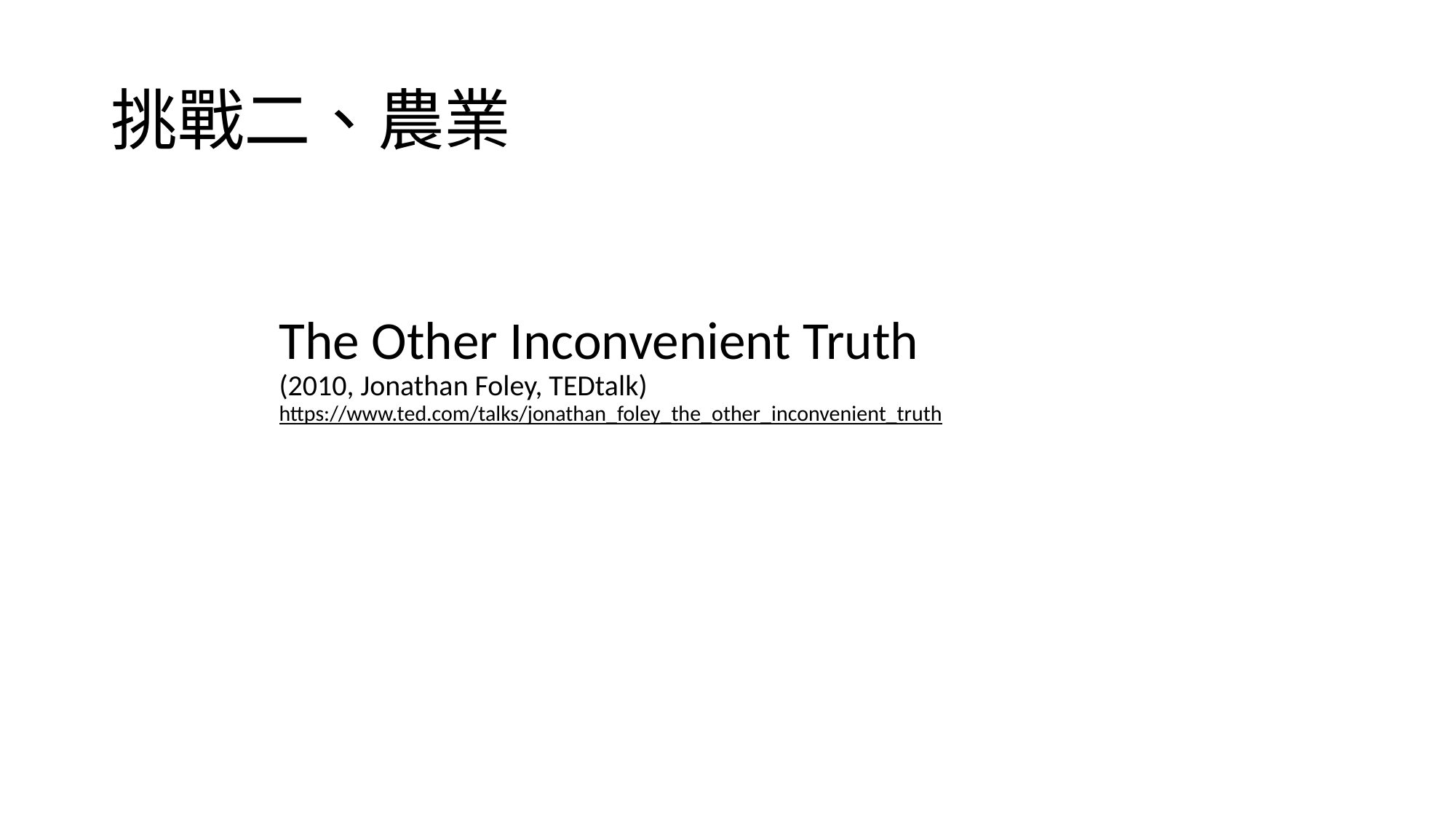

挑戰二、農業
# The Other Inconvenient Truth (2010, Jonathan Foley, TEDtalk) https://www.ted.com/talks/jonathan_foley_the_other_inconvenient_truth